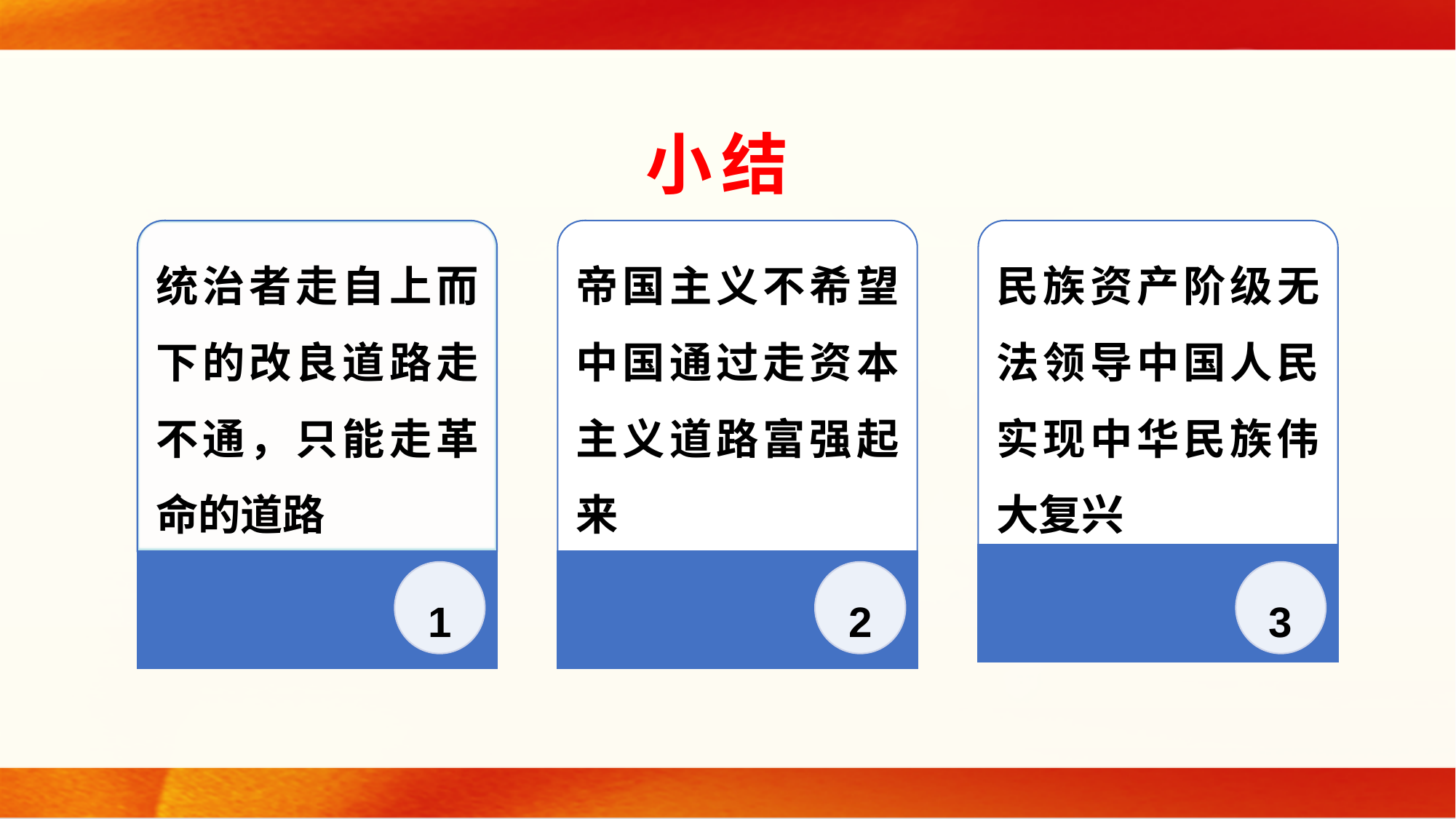

小结
统治者走自上而下的改良道路走不通，只能走革命的道路
帝国主义不希望中国通过走资本主义道路富强起来
民族资产阶级无法领导中国人民实现中华民族伟大复兴

1
2
3